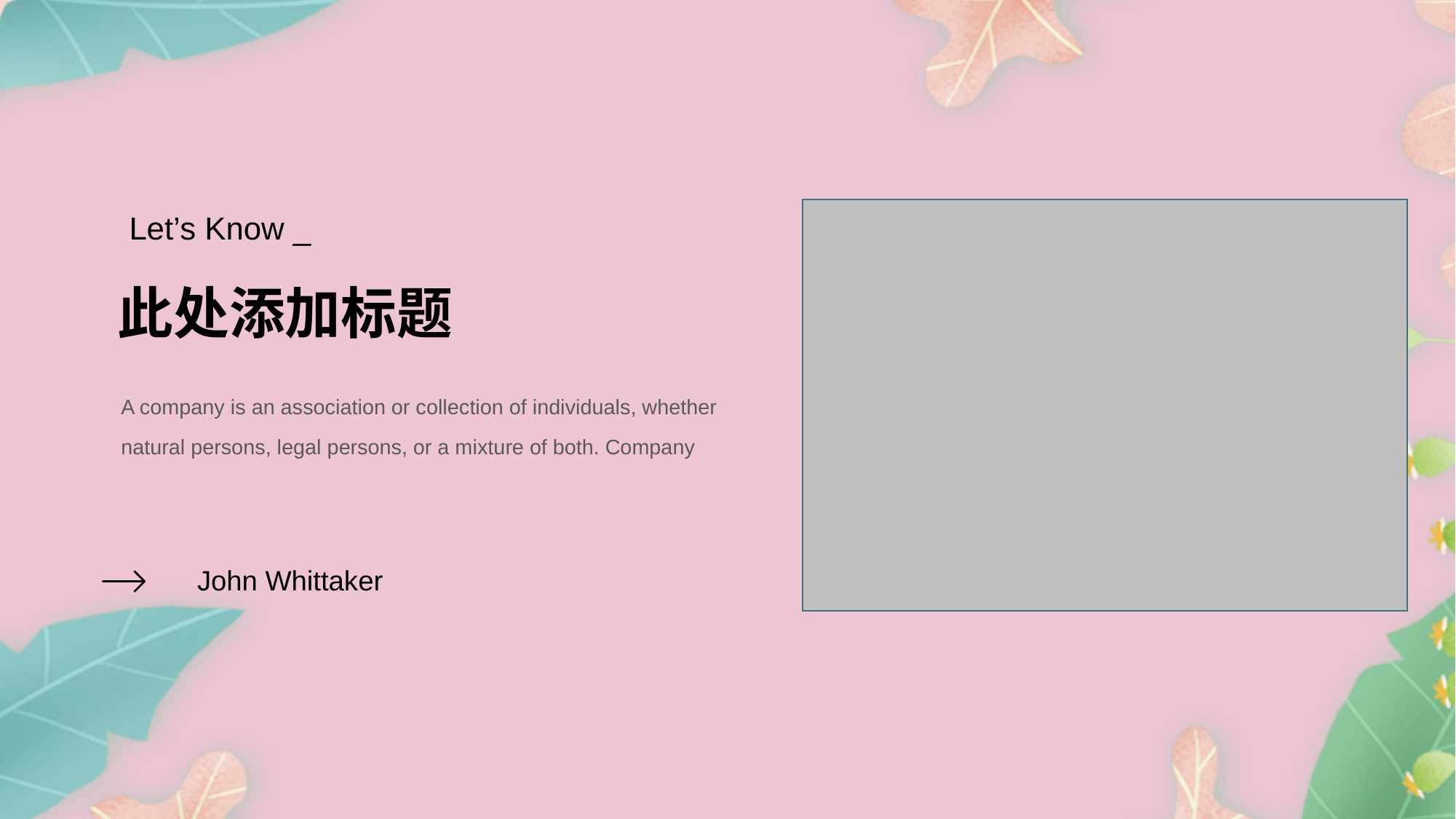

Let’s Know _
此处添加标题
A company is an association or collection of individuals, whether natural persons, legal persons, or a mixture of both. Company
John Whittaker